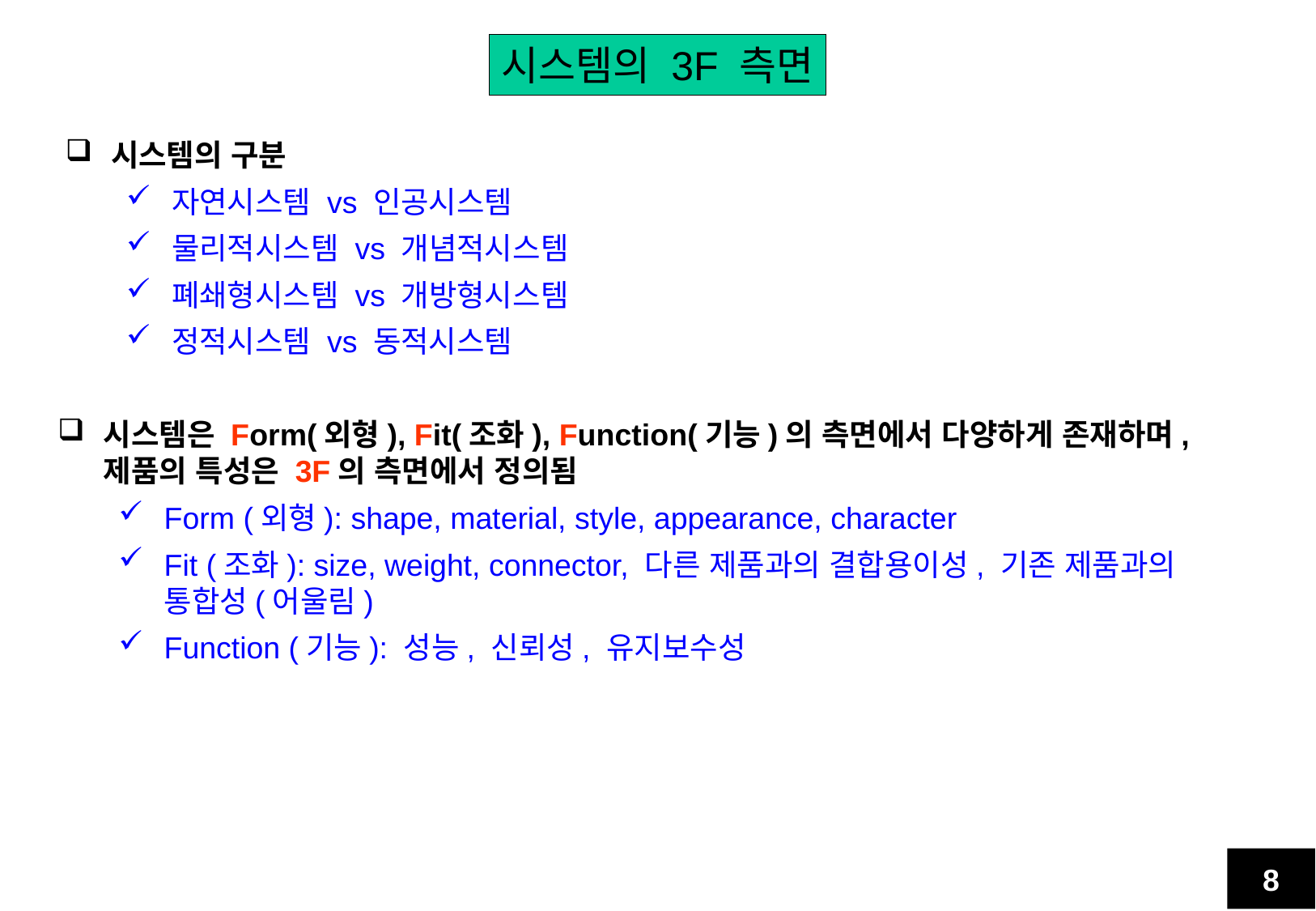

시스템의 3F 측면
시스템의 구분
자연시스템 vs 인공시스템
물리적시스템 vs 개념적시스템
폐쇄형시스템 vs 개방형시스템
정적시스템 vs 동적시스템

시스템은 Form(외형), Fit(조화), Function(기능)의 측면에서 다양하게 존재하며, 제품의 특성은 3F의 측면에서 정의됨
Form (외형): shape, material, style, appearance, character
Fit (조화): size, weight, connector, 다른 제품과의 결합용이성, 기존 제품과의 통합성(어울림)
Function (기능): 성능, 신뢰성, 유지보수성
8